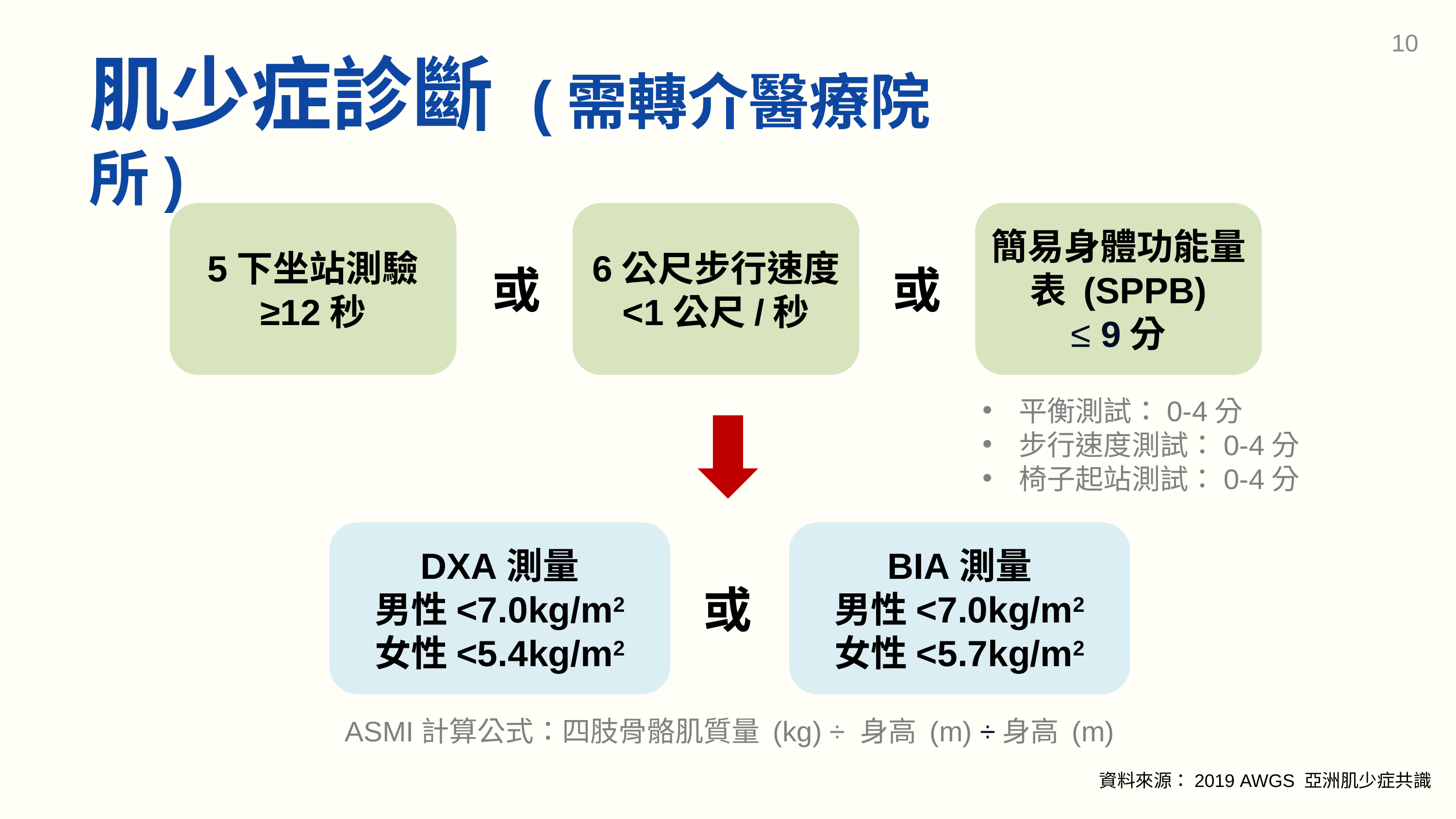

10
肌少症診斷 (需轉介醫療院所)
5下坐站測驗
≥12秒
6公尺步行速度
<1公尺/秒
簡易身體功能量表 (SPPB)
≤ 9分
或
或
平衡測試：0-4分
步行速度測試：0-4分
椅子起站測試：0-4分

DXA測量
男性<7.0kg/m2
女性<5.4kg/m2
BIA測量
男性<7.0kg/m2
女性<5.7kg/m2
或
ASMI計算公式：四肢骨骼肌質量 (kg) ÷ 身高 (m) ÷身高 (m)
資料來源：2019 AWGS 亞洲肌少症共識